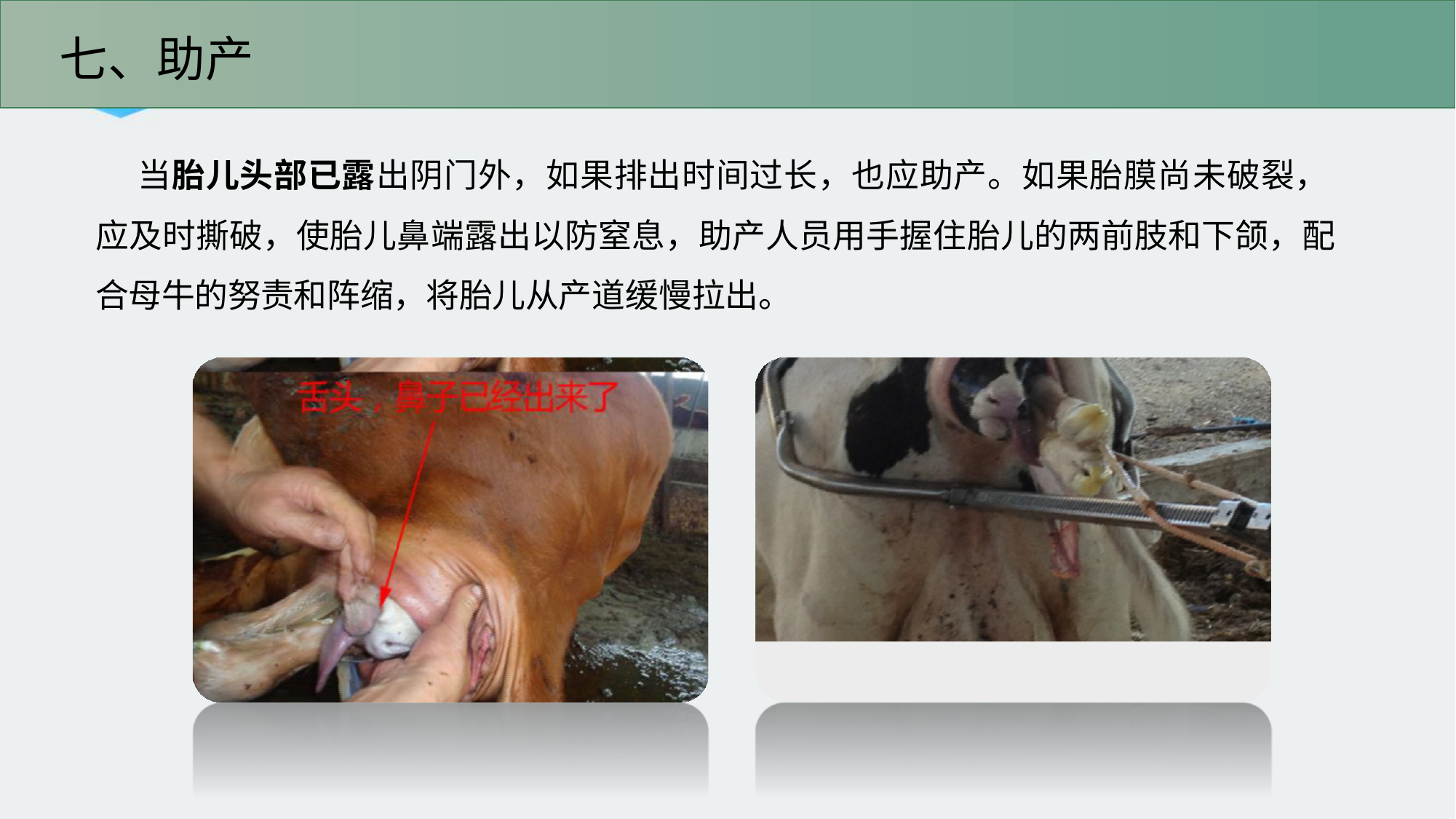

# 七、助产
当胎儿头部已露出阴门外，如果排出时间过长，也应助产。如果胎膜尚未破裂，  应及时撕破，使胎儿鼻端露出以防窒息，助产人员用手握住胎儿的两前肢和下颌，配 合母牛的努责和阵缩，将胎儿从产道缓慢拉出。